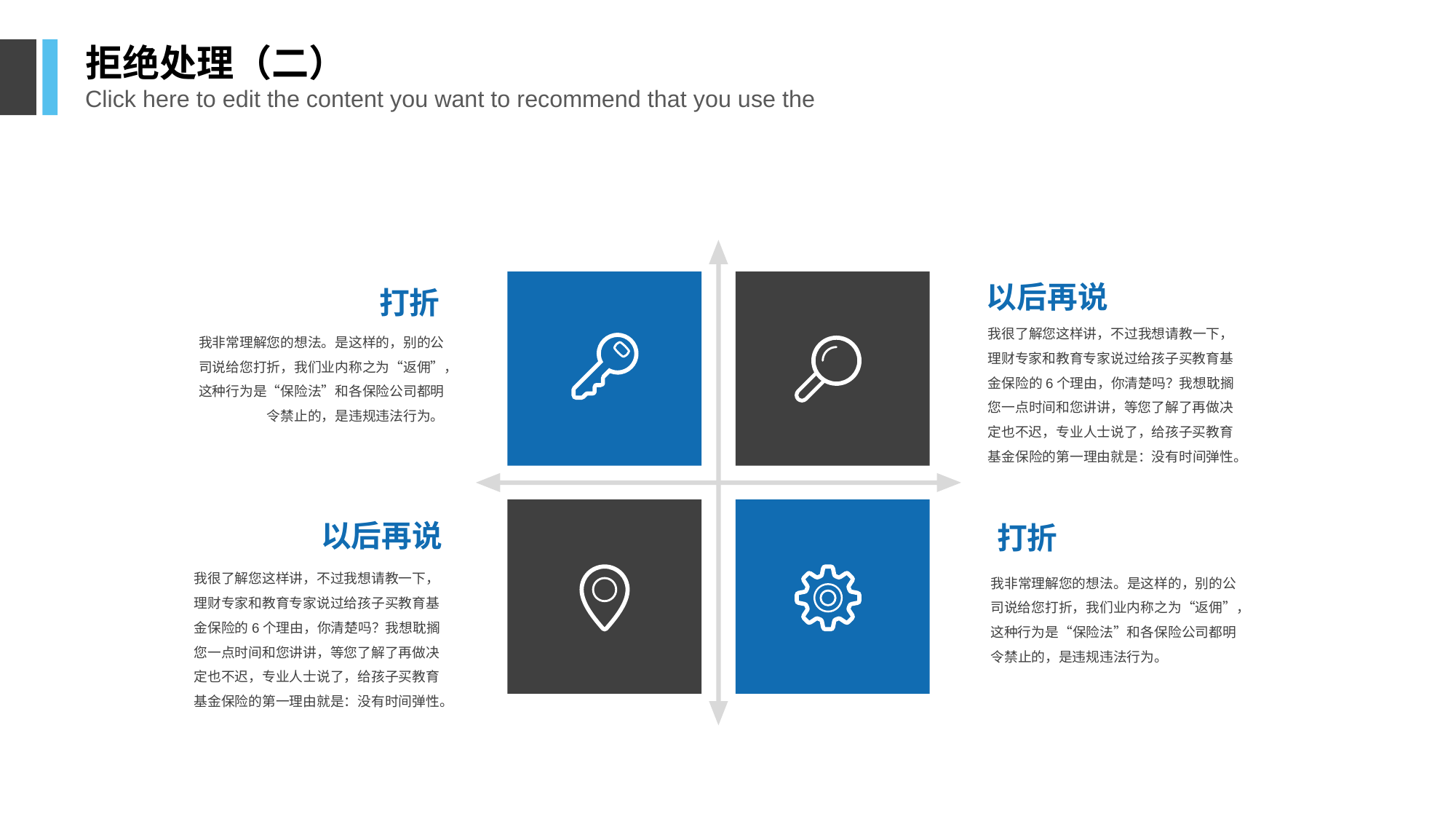

拒绝处理（二）
Click here to edit the content you want to recommend that you use the

以后再说
打折
我很了解您这样讲，不过我想请教一下，理财专家和教育专家说过给孩子买教育基金保险的6个理由，你清楚吗？我想耽搁您一点时间和您讲讲，等您了解了再做决定也不迟，专业人士说了，给孩子买教育基金保险的第一理由就是：没有时间弹性。
我非常理解您的想法。是这样的，别的公司说给您打折，我们业内称之为“返佣”，这种行为是“保险法”和各保险公司都明令禁止的，是违规违法行为。

以后再说
打折
我很了解您这样讲，不过我想请教一下，理财专家和教育专家说过给孩子买教育基金保险的6个理由，你清楚吗？我想耽搁您一点时间和您讲讲，等您了解了再做决定也不迟，专业人士说了，给孩子买教育基金保险的第一理由就是：没有时间弹性。
我非常理解您的想法。是这样的，别的公司说给您打折，我们业内称之为“返佣”，这种行为是“保险法”和各保险公司都明令禁止的，是违规违法行为。